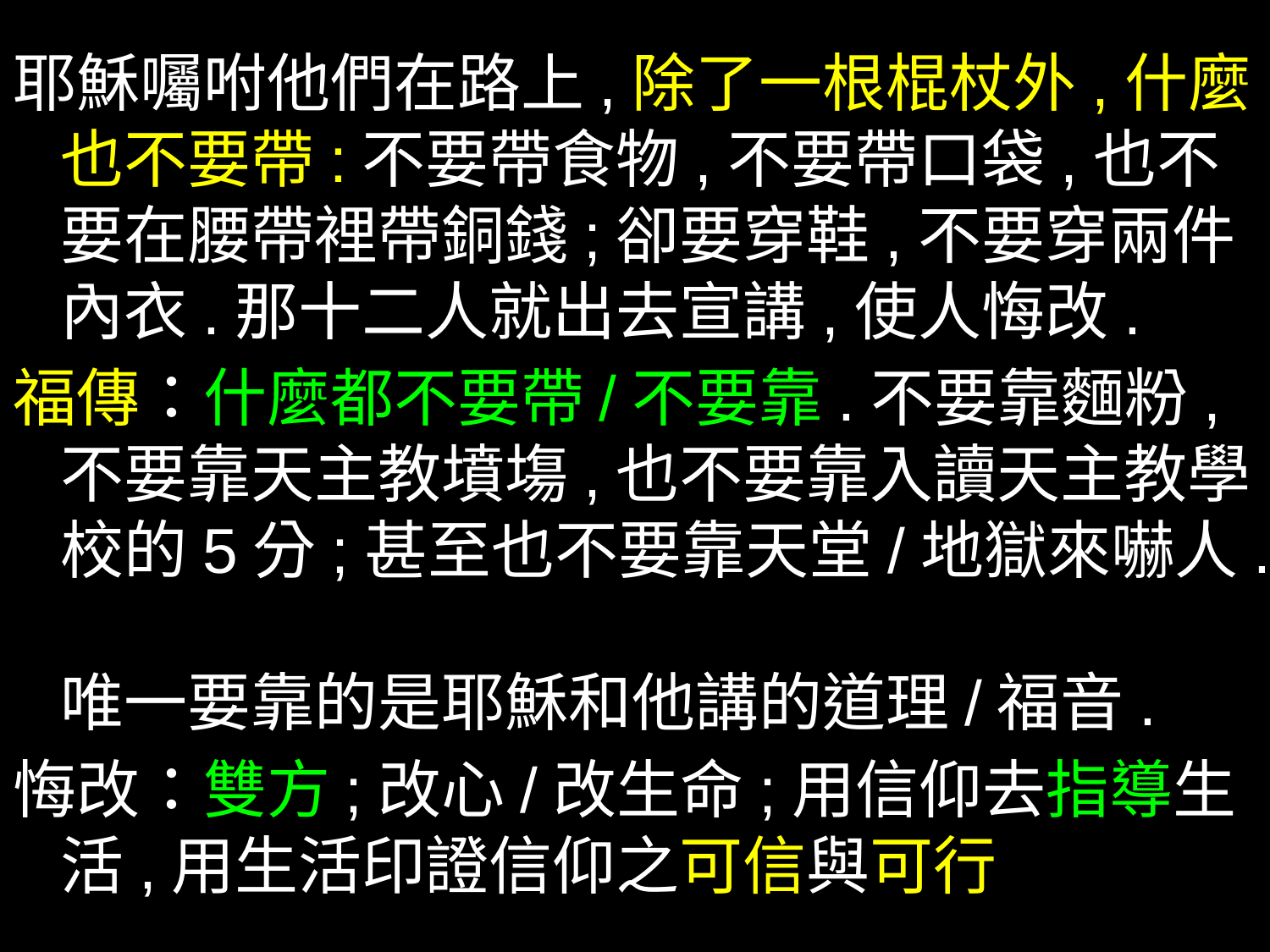

耶穌囑咐他們在路上,除了一根棍杖外,什麼也不要帶:不要帶食物,不要帶口袋,也不要在腰帶裡帶銅錢;卻要穿鞋,不要穿兩件內衣.那十二人就出去宣講,使人悔改.
福傳：什麼都不要帶/不要靠.不要靠麵粉,不要靠天主教墳塲,也不要靠入讀天主教學校的5分;甚至也不要靠天堂/地獄來嚇人.
唯一要靠的是耶穌和他講的道理/福音.
悔改：雙方;改心/改生命;用信仰去指導生活,用生活印證信仰之可信與可行